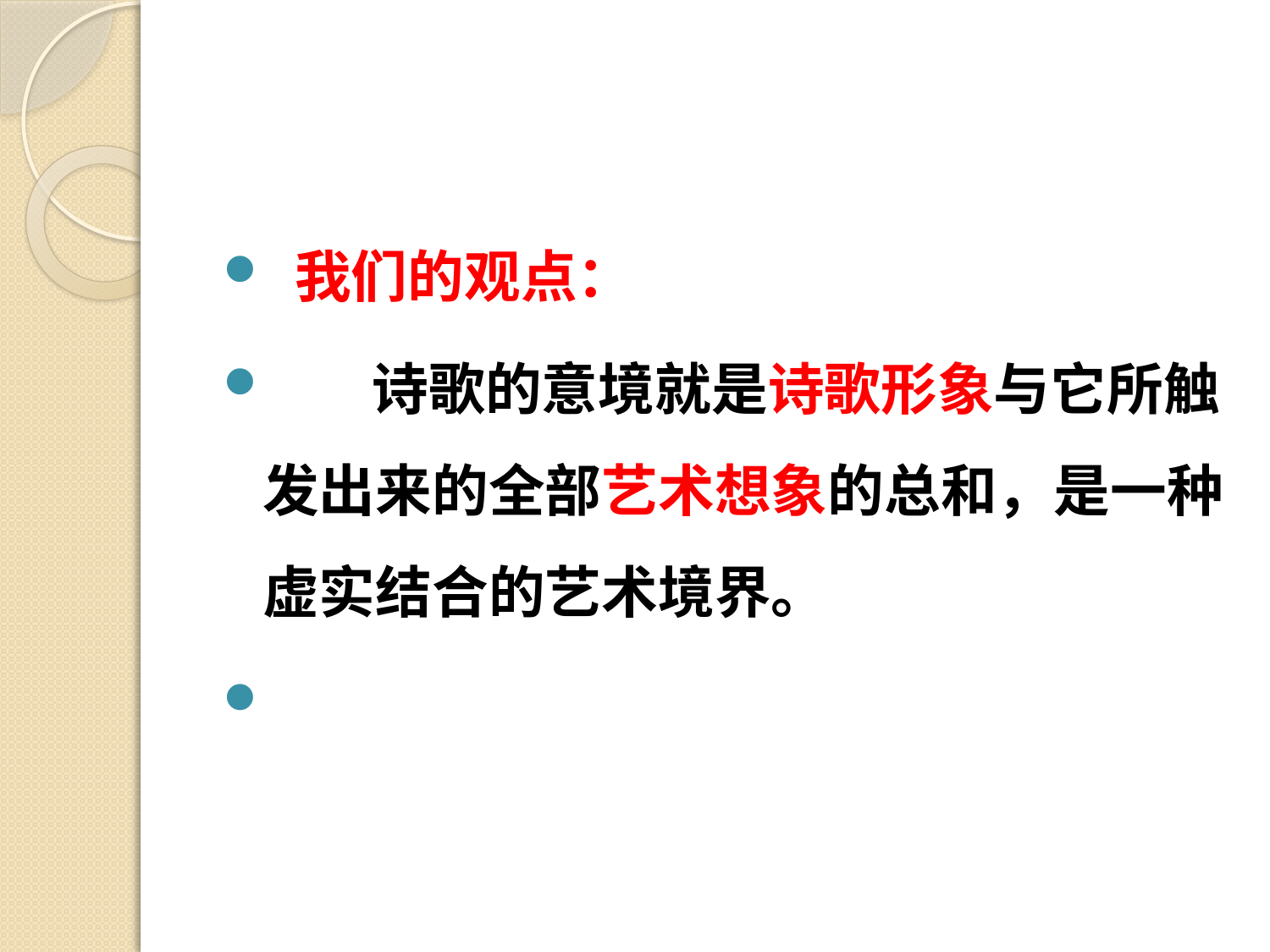

#
 我们的观点：
       诗歌的意境就是诗歌形象与它所触发出来的全部艺术想象的总和，是一种虚实结合的艺术境界。